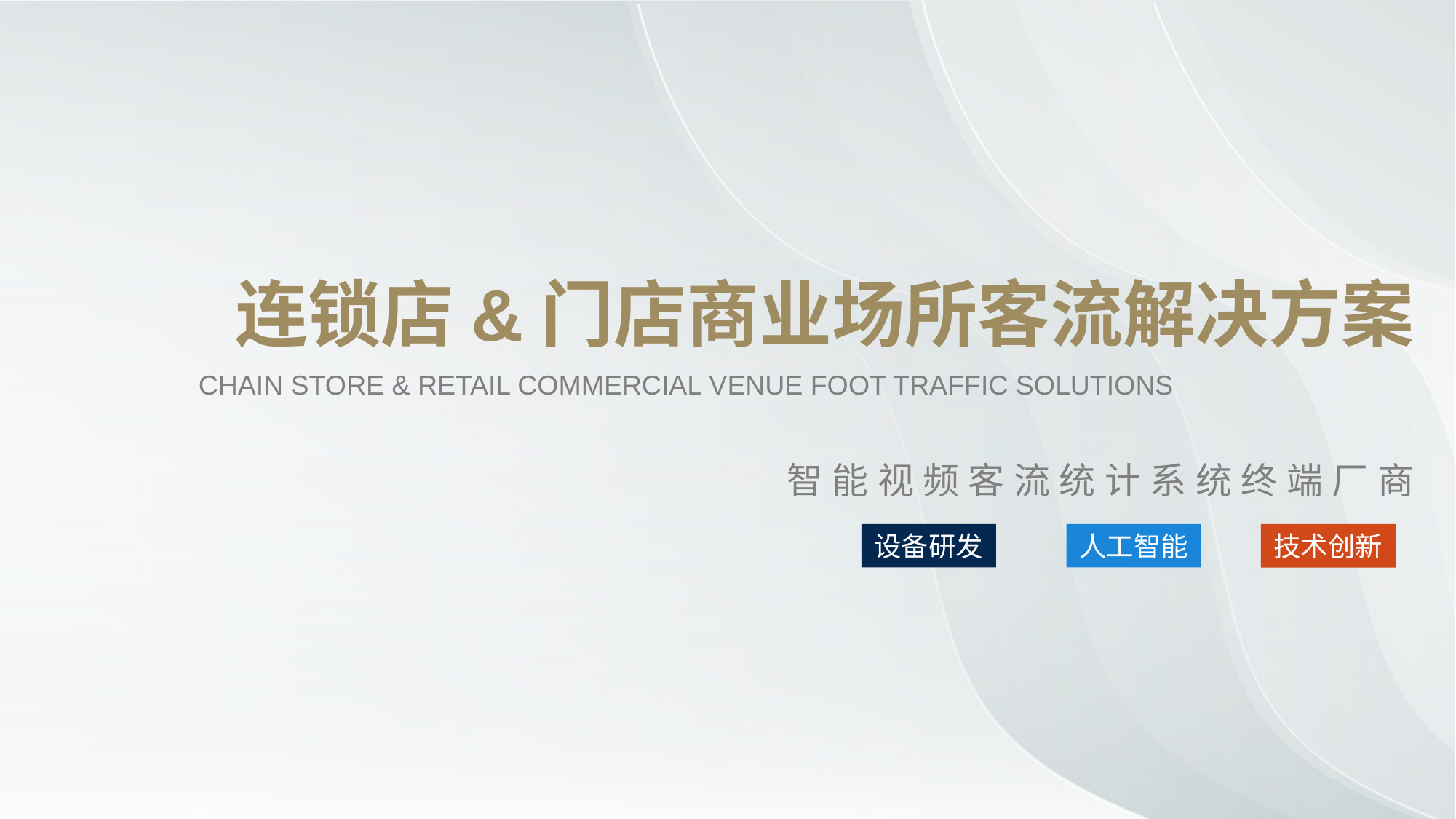

连锁店&门店商业场所客流解决方案
Chain Store & Retail Commercial Venue Foot Traffic Solutions
智能视频客流统计系统终端厂商
设备研发
人工智能
技术创新